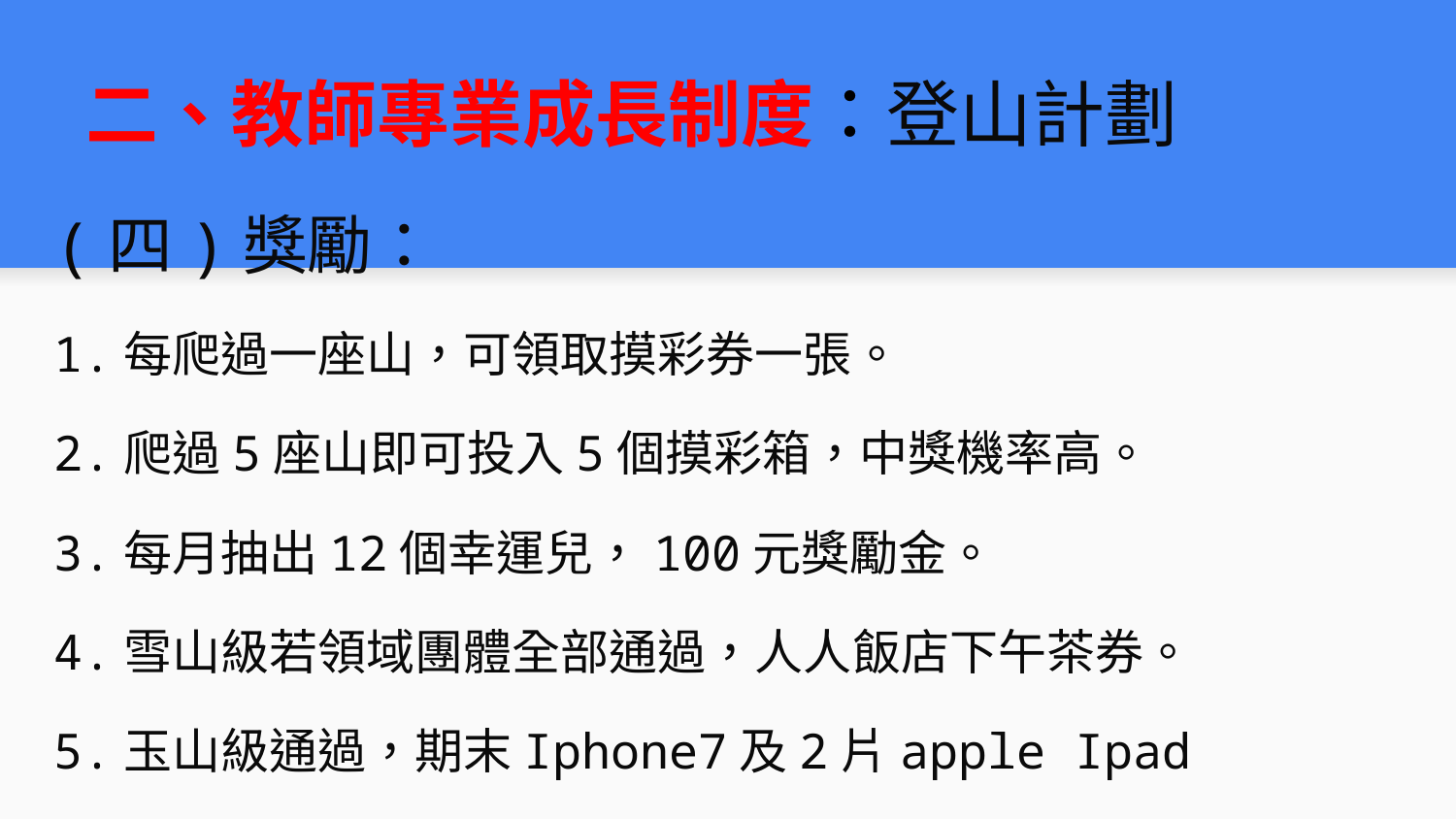

# 二、教師專業成長制度：登山計劃
(四)獎勵：
1.每爬過一座山，可領取摸彩券一張。
2.爬過5座山即可投入5個摸彩箱，中獎機率高。
3.每月抽出12個幸運兒，100元獎勵金。
4.雪山級若領域團體全部通過，人人飯店下午茶券。
5.玉山級通過，期末Iphone7及2片apple Ipad